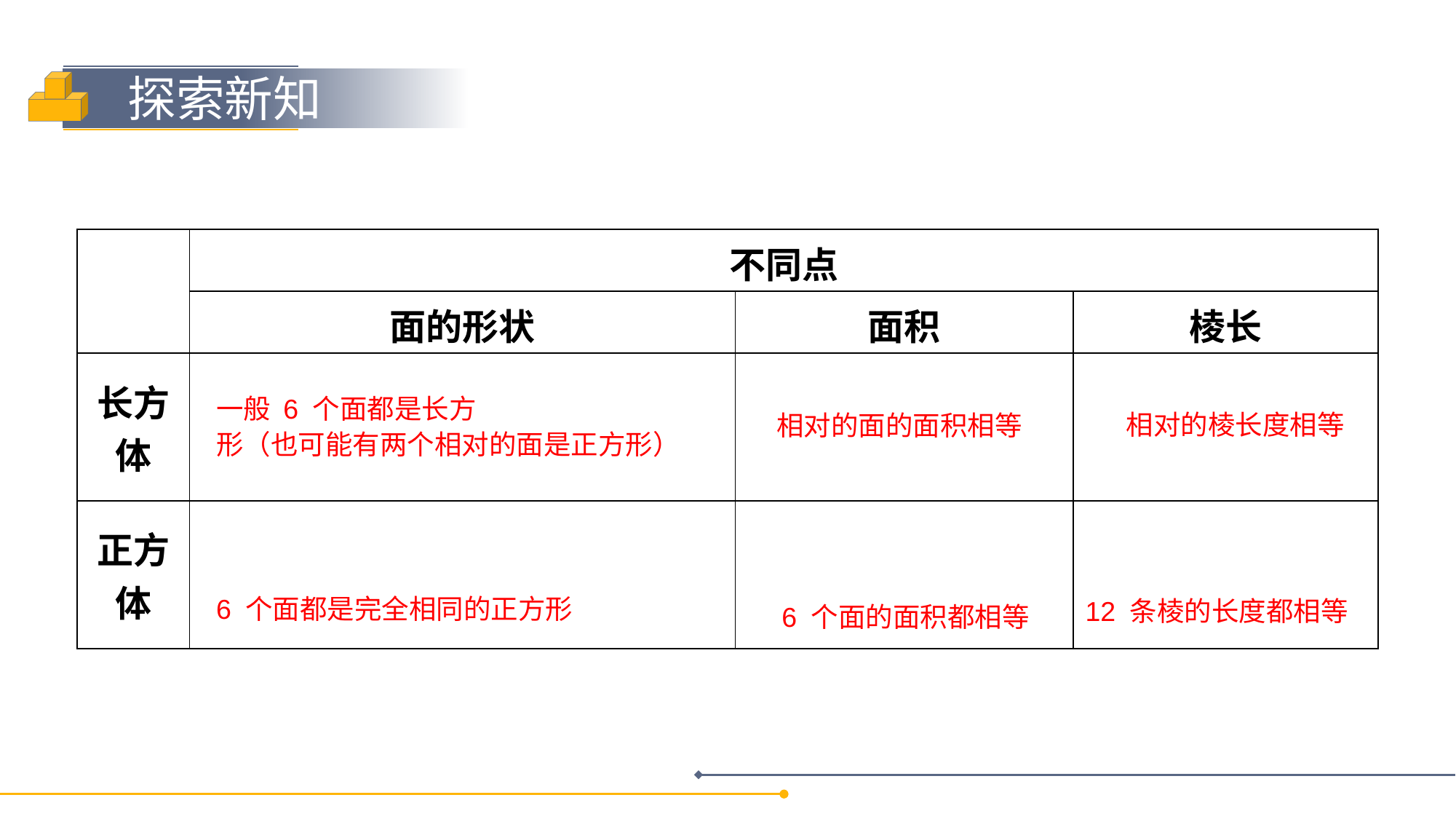

探索新知
|  | 不同点 |  |  |
| --- | --- | --- | --- |
|  | 面的形状 | 面积 | 棱长 |
| 长方体 |  |  |  |
| 正方体 |  |  |  |
一般 6 个面都是长方
形（也可能有两个相对的面是正方形）
相对的棱长度相等
相对的面的面积相等
12 条棱的长度都相等
6 个面都是完全相同的正方形
6 个面的面积都相等